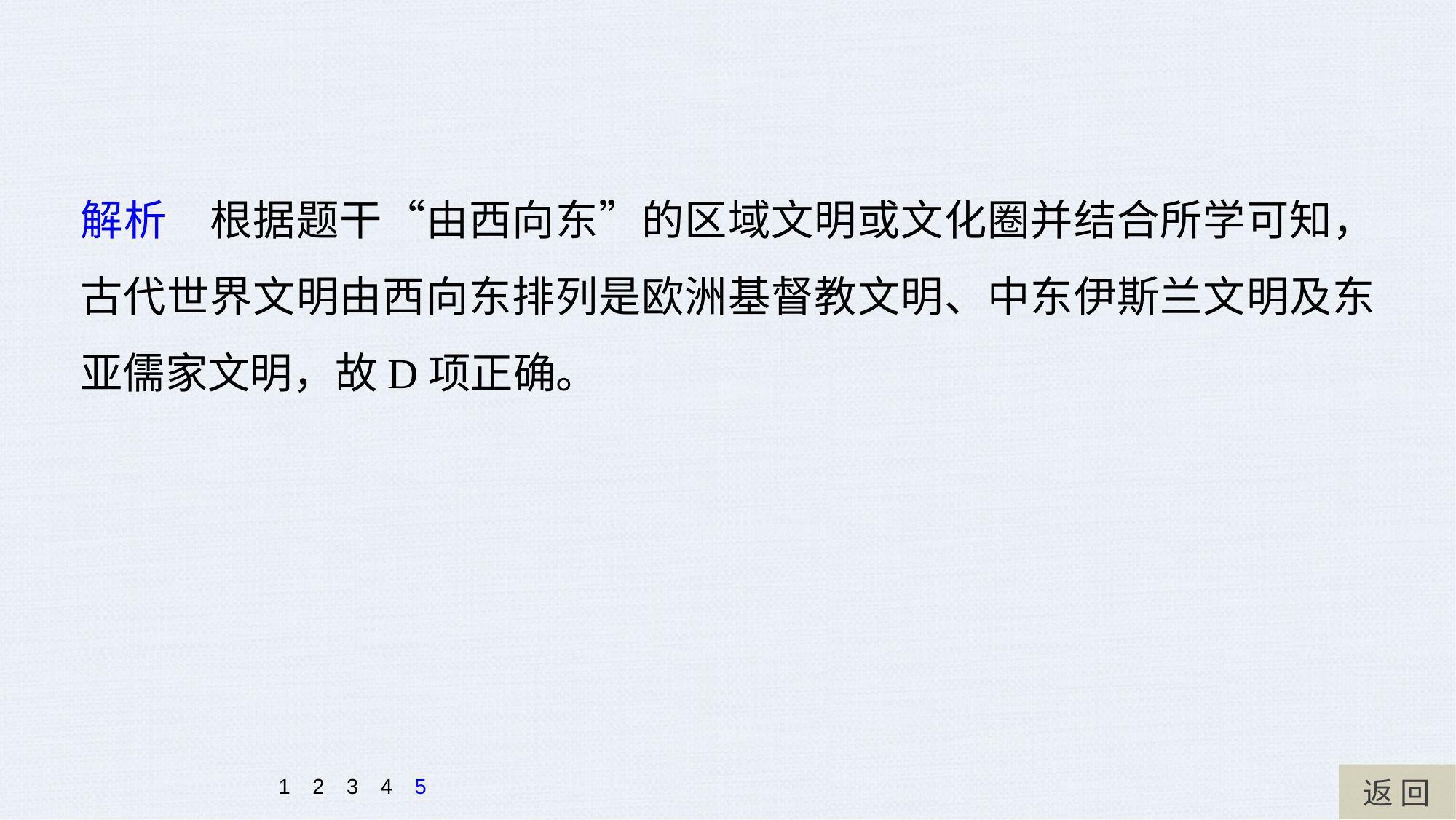

解析　根据题干“由西向东”的区域文明或文化圈并结合所学可知，古代世界文明由西向东排列是欧洲基督教文明、中东伊斯兰文明及东亚儒家文明，故D项正确。
返 回
1
2
3
4
5